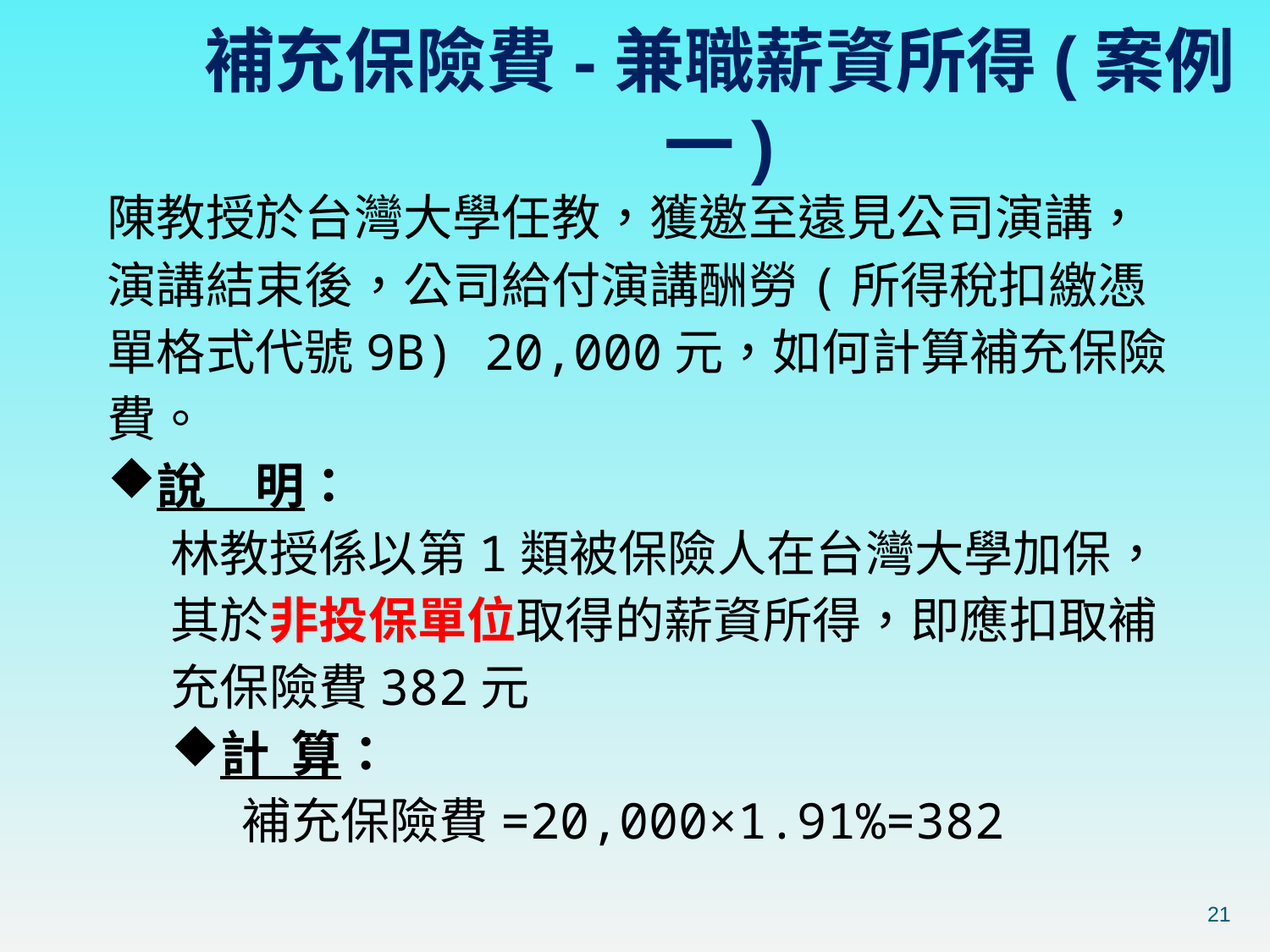

補充保險費-兼職薪資所得(案例一)
陳教授於台灣大學任教，獲邀至遠見公司演講，演講結束後，公司給付演講酬勞(所得稅扣繳憑單格式代號9B) 20,000元，如何計算補充保險費。
說　明：
林教授係以第1類被保險人在台灣大學加保，其於非投保單位取得的薪資所得，即應扣取補充保險費382元
計  算：
　  補充保險費=20,000×1.91%=382
21